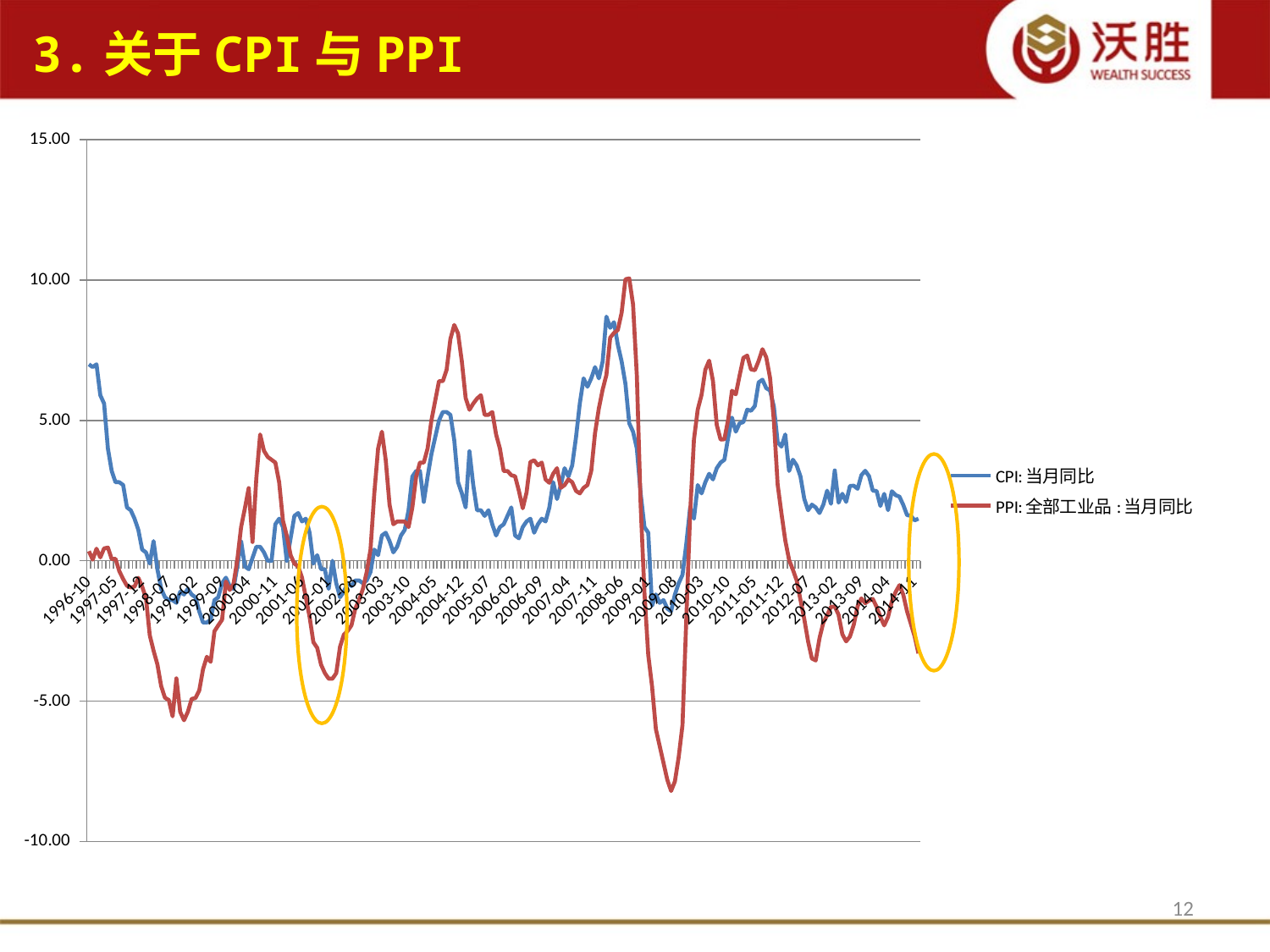

3.关于CPI与PPI

### Chart

| Category | CPI:当月同比 | PPI:全部工业品:当月同比 |
|---|---|---|
| 35369 | 7.0 | 0.34 |
| 35399 | 6.9 | 0.04000000000000001 |
| 35430 | 7.0 | 0.43000000000000005 |
| 35461 | 5.9 | 0.12000000000000001 |
| 35489 | 5.6 | 0.44 |
| 35520 | 4.0 | 0.47000000000000003 |
| 35550 | 3.2 | 0.060000000000000005 |
| 35581 | 2.8 | 0.07000000000000002 |
| 35611 | 2.8 | -0.37000000000000005 |
| 35642 | 2.7 | -0.6500000000000001 |
| 35673 | 1.9000000000000001 | -0.89 |
| 35703 | 1.8 | -0.9500000000000001 |
| 35734 | 1.5 | -0.92 |
| 35764 | 1.1 | -0.6100000000000001 |
| 35795 | 0.4 | -0.92 |
| 35826 | 0.30000000000000004 | -1.32 |
| 35854 | -0.1 | -2.65 |
| 35885 | 0.7000000000000001 | -3.2 |
| 35915 | -0.30000000000000004 | -3.69 |
| 35946 | -1.0 | -4.470000000000001 |
| 35976 | -1.3 | -4.88 |
| 36007 | -1.4 | -4.96 |
| 36038 | -1.4 | -5.54 |
| 36068 | -1.5 | -4.1899999999999995 |
| 36099 | -1.1 | -5.38 |
| 36129 | -1.2 | -5.68 |
| 36160 | -1.0 | -5.38 |
| 36191 | -1.2 | -4.92 |
| 36219 | -1.3 | -4.89 |
| 36250 | -1.8 | -4.619999999999999 |
| 36280 | -2.2 | -3.86 |
| 36311 | -2.2 | -3.42 |
| 36341 | -2.1 | -3.6 |
| 36372 | -1.4 | -2.51 |
| 36403 | -1.3 | -2.3 |
| 36433 | -0.8 | -2.1 |
| 36464 | -0.6000000000000001 | -0.7400000000000001 |
| 36494 | -0.9 | -1.04 |
| 36525 | -1.0 | -0.8300000000000001 |
| 36556 | -0.2 | 0.030000000000000002 |
| 36585 | 0.7000000000000001 | 1.2 |
| 36616 | -0.2 | 1.87 |
| 36646 | -0.30000000000000004 | 2.59 |
| 36677 | 0.1 | 0.6700000000000002 |
| 36707 | 0.5 | 2.9499999999999997 |
| 36738 | 0.5 | 4.5 |
| 36769 | 0.30000000000000004 | 3.92 |
| 36799 | 0.0 | 3.7 |
| 36830 | 0.0 | 3.6 |
| 36860 | 1.3 | 3.5 |
| 36891 | 1.5 | 2.8 |
| 36922 | 1.2 | 1.43 |
| 36950 | 0.0 | 0.9 |
| 36981 | 0.8 | 0.2 |
| 37011 | 1.6 | -0.1 |
| 37042 | 1.7 | -0.2 |
| 37072 | 1.4 | -0.6000000000000001 |
| 37103 | 1.5 | -1.3 |
| 37134 | 1.0 | -2.0 |
| 37164 | -0.1 | -2.9 |
| 37195 | 0.2 | -3.1 |
| 37225 | -0.30000000000000004 | -3.7 |
| 37256 | -0.30000000000000004 | -4.0 |
| 37287 | -1.0 | -4.2 |
| 37315 | 0.0 | -4.2 |
| 37346 | -0.8 | -4.0 |
| 37376 | -1.3 | -3.06 |
| 37407 | -1.1 | -2.63 |
| 37437 | -0.8 | -2.5 |
| 37468 | -0.9 | -2.3 |
| 37499 | -0.7000000000000001 | -1.7 |
| 37529 | -0.7000000000000001 | -1.4 |
| 37560 | -0.8 | -1.0 |
| 37590 | -0.7000000000000001 | -0.4 |
| 37621 | -0.4 | 0.4 |
| 37652 | 0.4 | 2.4 |
| 37680 | 0.2 | 4.0 |
| 37711 | 0.9 | 4.6 |
| 37741 | 1.0 | 3.6 |
| 37772 | 0.7000000000000001 | 2.0 |
| 37802 | 0.30000000000000004 | 1.3 |
| 37833 | 0.5 | 1.4 |
| 37864 | 0.9 | 1.4 |
| 37894 | 1.1 | 1.4 |
| 37925 | 1.8 | 1.2 |
| 37955 | 3.0 | 1.9000000000000001 |
| 37986 | 3.2 | 3.0 |
| 38017 | 3.2 | 3.5 |
| 38046 | 2.1 | 3.5 |
| 38077 | 3.0 | 4.0 |
| 38107 | 3.8 | 5.0 |
| 38138 | 4.4 | 5.7 |
| 38168 | 5.0 | 6.4 |
| 38199 | 5.3 | 6.4 |
| 38230 | 5.3 | 6.8 |
| 38260 | 5.2 | 7.9 |
| 38291 | 4.3 | 8.4 |
| 38321 | 2.8 | 8.1 |
| 38352 | 2.4 | 7.1 |
| 38383 | 1.9000000000000001 | 5.8 |
| 38411 | 3.9 | 5.38 |
| 38442 | 2.7 | 5.6 |
| 38472 | 1.8 | 5.78 |
| 38503 | 1.8 | 5.9 |
| 38533 | 1.6 | 5.2 |
| 38564 | 1.8 | 5.2 |
| 38595 | 1.3 | 5.3 |
| 38625 | 0.9 | 4.5 |
| 38656 | 1.2 | 4.0 |
| 38686 | 1.3 | 3.2 |
| 38717 | 1.6 | 3.2 |
| 38748 | 1.9000000000000001 | 3.05 |
| 38776 | 0.9 | 3.01 |
| 38807 | 0.8 | 2.4899999999999998 |
| 38837 | 1.2 | 1.87 |
| 38868 | 1.4 | 2.4299999999999997 |
| 38898 | 1.5 | 3.52 |
| 38929 | 1.0 | 3.58 |
| 38960 | 1.3 | 3.4 |
| 38990 | 1.5 | 3.5 |
| 39021 | 1.4 | 2.9 |
| 39051 | 1.9000000000000001 | 2.7800000000000002 |
| 39082 | 2.8 | 3.1 |
| 39113 | 2.2 | 3.3 |
| 39141 | 2.7 | 2.6 |
| 39172 | 3.3 | 2.7 |
| 39202 | 3.0 | 2.9 |
| 39233 | 3.4 | 2.8 |
| 39263 | 4.4 | 2.4899999999999998 |
| 39294 | 5.6 | 2.4 |
| 39325 | 6.5 | 2.6 |
| 39355 | 6.2 | 2.7 |
| 39386 | 6.5 | 3.2 |
| 39416 | 6.9 | 4.55 |
| 39447 | 6.5 | 5.430000000000001 |
| 39478 | 7.1 | 6.1 |
| 39507 | 8.700000000000001 | 6.619999999999999 |
| 39538 | 8.3 | 7.95 |
| 39568 | 8.5 | 8.120000000000001 |
| 39599 | 7.7 | 8.219999999999999 |
| 39629 | 7.1 | 8.84 |
| 39660 | 6.3 | 10.030000000000001 |
| 39691 | 4.9 | 10.06 |
| 39721 | 4.6 | 9.129999999999999 |
| 39752 | 4.0 | 6.59 |
| 39782 | 2.4 | 1.9900000000000002 |
| 39813 | 1.2 | -1.1399999999999997 |
| 39844 | 1.0 | -3.3499999999999996 |
| 39872 | -1.6 | -4.470000000000001 |
| 39903 | -1.2 | -6.0 |
| 39933 | -1.5 | -6.6 |
| 39964 | -1.4 | -7.2 |
| 39994 | -1.7 | -7.8 |
| 40025 | -1.8 | -8.200000000000001 |
| 40056 | -1.2 | -7.859999999999999 |
| 40086 | -0.8 | -6.99 |
| 40117 | -0.5 | -5.85 |
| 40147 | 0.6000000000000001 | -2.08 |
| 40178 | 1.9000000000000001 | 1.7 |
| 40209 | 1.5 | 4.319999999999999 |
| 40237 | 2.7 | 5.39 |
| 40268 | 2.4 | 5.91 |
| 40298 | 2.8 | 6.81 |
| 40329 | 3.1 | 7.13 |
| 40359 | 2.9 | 6.41 |
| 40390 | 3.3 | 4.84 |
| 40421 | 3.5 | 4.319999999999999 |
| 40451 | 3.6 | 4.33 |
| 40482 | 4.4 | 5.04 |
| 40512 | 5.1 | 6.06 |
| 40543 | 4.6 | 5.930000000000001 |
| 40574 | 4.9 | 6.6 |
| 40602 | 4.944 | 7.23 |
| 40633 | 5.383 | 7.31 |
| 40663 | 5.343999999999999 | 6.819999999999999 |
| 40694 | 5.514999999999999 | 6.79 |
| 40724 | 6.3549999999999995 | 7.119999999999999 |
| 40755 | 6.451 | 7.54 |
| 40786 | 6.150999999999999 | 7.25 |
| 40816 | 6.066999999999999 | 6.52 |
| 40847 | 5.495 | 5.0 |
| 40877 | 4.224999999999999 | 2.72 |
| 40908 | 4.07 | 1.6900000000000002 |
| 40939 | 4.5 | 0.7300000000000001 |
| 40968 | 3.2 | 0.030000000000000002 |
| 40999 | 3.6 | -0.32000000000000006 |
| 41029 | 3.4 | -0.7000000000000001 |
| 41060 | 3.0 | -1.4 |
| 41090 | 2.2 | -2.08 |
| 41121 | 1.8 | -2.8699999999999997 |
| 41152 | 2.0 | -3.48 |
| 41182 | 1.9000000000000001 | -3.55 |
| 41213 | 1.7 | -2.7600000000000002 |
| 41243 | 2.0 | -2.2 |
| 41274 | 2.5 | -1.9400000000000002 |
| 41305 | 2.0305 | -1.6400000000000001 |
| 41333 | 3.2197999999999998 | -1.6300000000000001 |
| 41364 | 2.0696 | -1.9200000000000002 |
| 41394 | 2.3860999999999994 | -2.62 |
| 41425 | 2.0981 | -2.8699999999999997 |
| 41455 | 2.6684 | -2.7 |
| 41486 | 2.6741 | -2.27 |
| 41517 | 2.5665999999999998 | -1.62 |
| 41547 | 3.0518999999999994 | -1.34 |
| 41578 | 3.2058 | -1.51 |
| 41608 | 3.018 | -1.42 |
| 41639 | 2.4986999999999995 | -1.36 |
| 41670 | 2.4861 | -1.6400000000000001 |
| 41698 | 1.9511 | -2.0 |
| 41729 | 2.3848 | -2.3018999999999994 |
| 41759 | 1.8013999999999997 | -2.0042 |
| 41790 | 2.4773 | -1.4463999999999997 |
| 41820 | 2.3360999999999996 | -1.1092 |
| 41851 | 2.2852 | -0.8688000000000001 |
| 41882 | 1.9909 | -1.2037999999999998 |
| 41912 | 1.6274999999999997 | -1.7995999999999999 |
| 41943 | 1.6011 | -2.2428 |
| 41973 | 1.4392999999999998 | -2.6927999999999996 |
| 42004 | 1.5 | -3.3 |
12